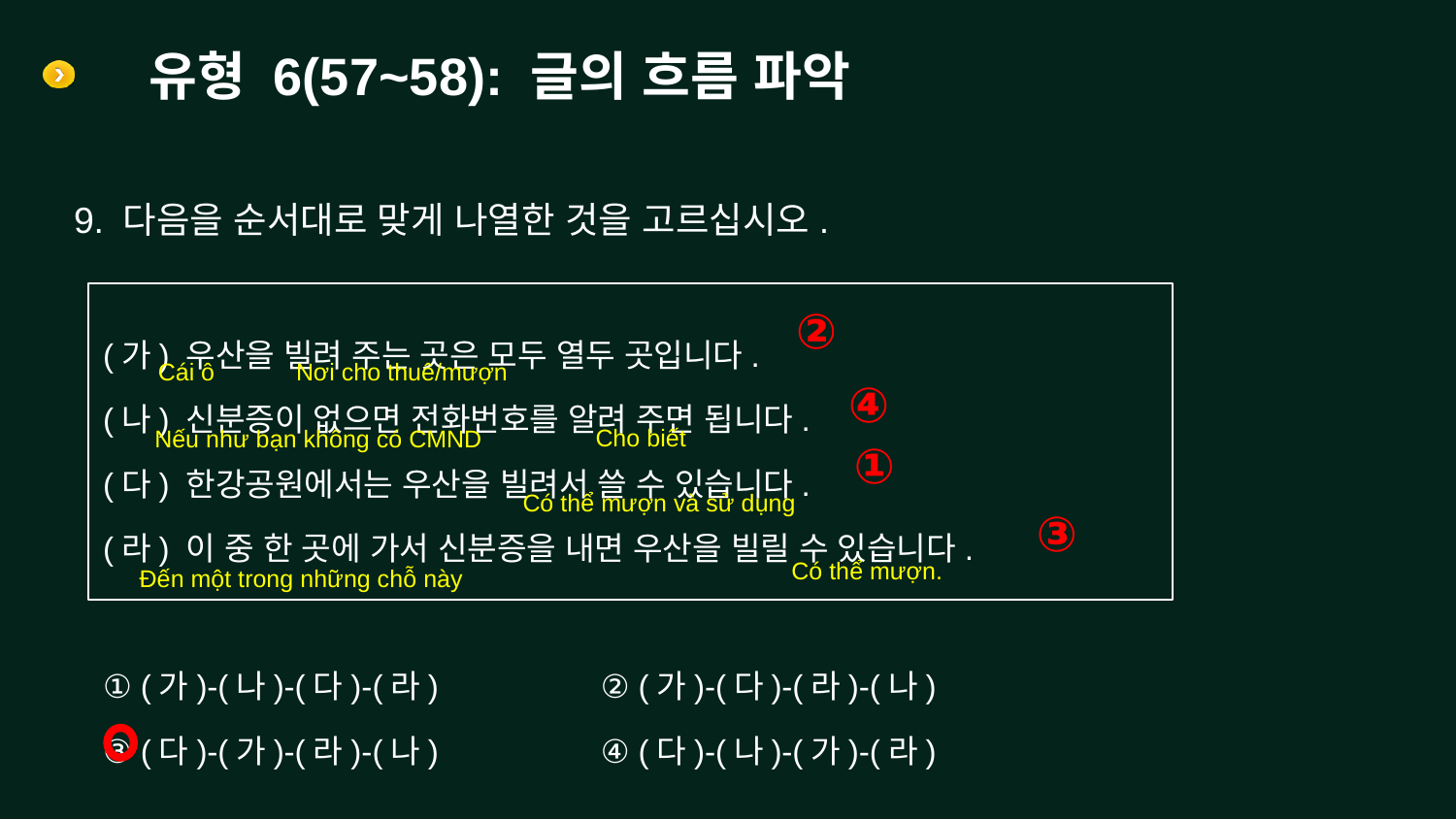

# 유형 6(57~58): 글의 흐름 파악
9. 다음을 순서대로 맞게 나열한 것을 고르십시오.
(가) 우산을 빌려 주는 곳은 모두 열두 곳입니다.
(나) 신분증이 없으면 전화번호를 알려 주면 됩니다.
(다) 한강공원에서는 우산을 빌려서 쓸 수 있습니다.
(라) 이 중 한 곳에 가서 신분증을 내면 우산을 빌릴 수 있습니다.
②
Nơi cho thuê/mượn
Cái ô
④
Cho biết
Nếu như bạn không có CMND
①
Có thể mượn và sử dụng
③
Có thể mượn.
Đến một trong những chỗ này
① (가)-(나)-(다)-(라)
③ (다)-(가)-(라)-(나)
② (가)-(다)-(라)-(나)
④ (다)-(나)-(가)-(라)